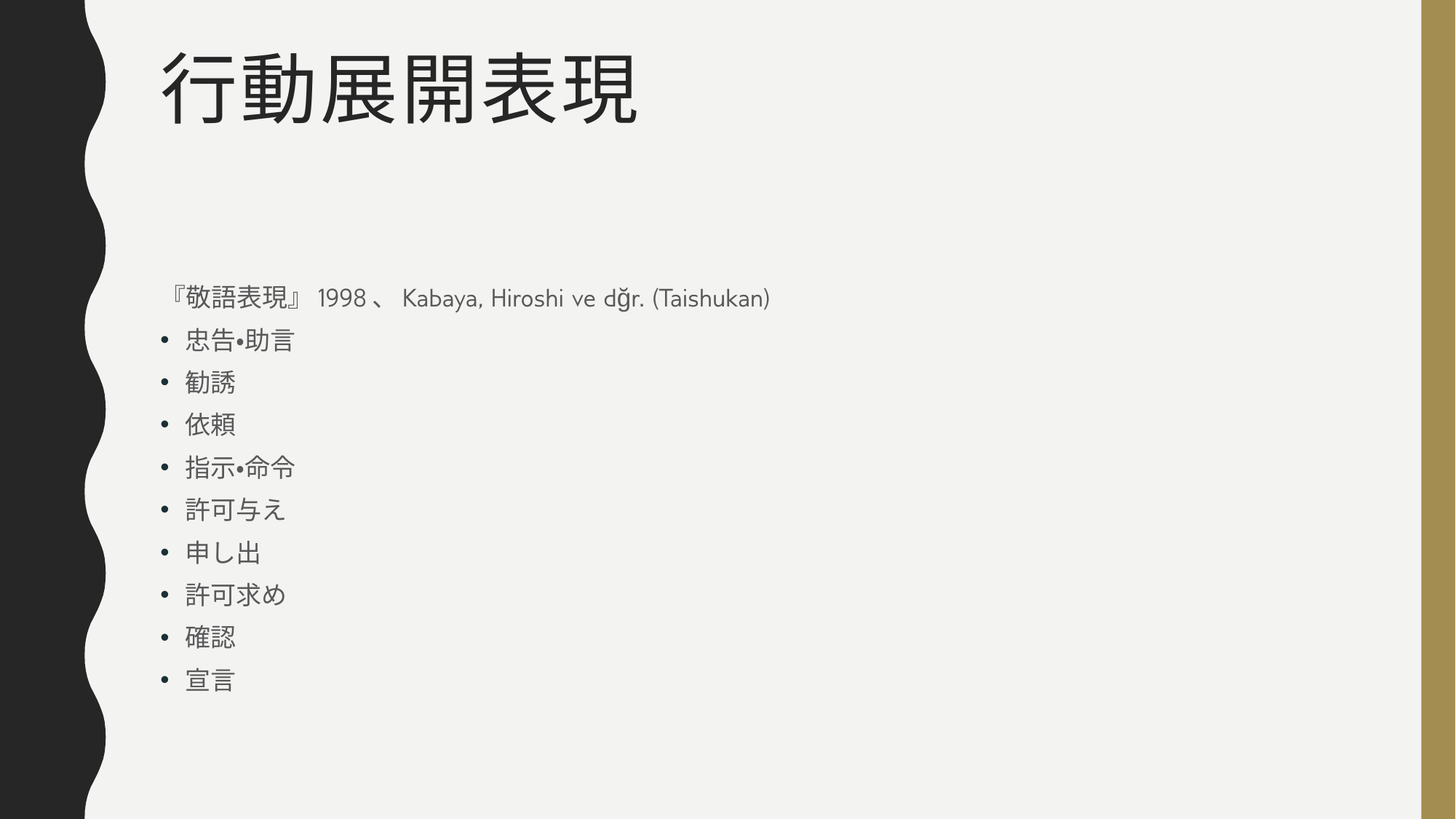

# 行動展開表現
『敬語表現』1998、Kabaya, Hiroshi ve dğr. (Taishukan)
忠告・助言
勧誘
依頼
指示・命令
許可与え
申し出
許可求め
確認
宣言